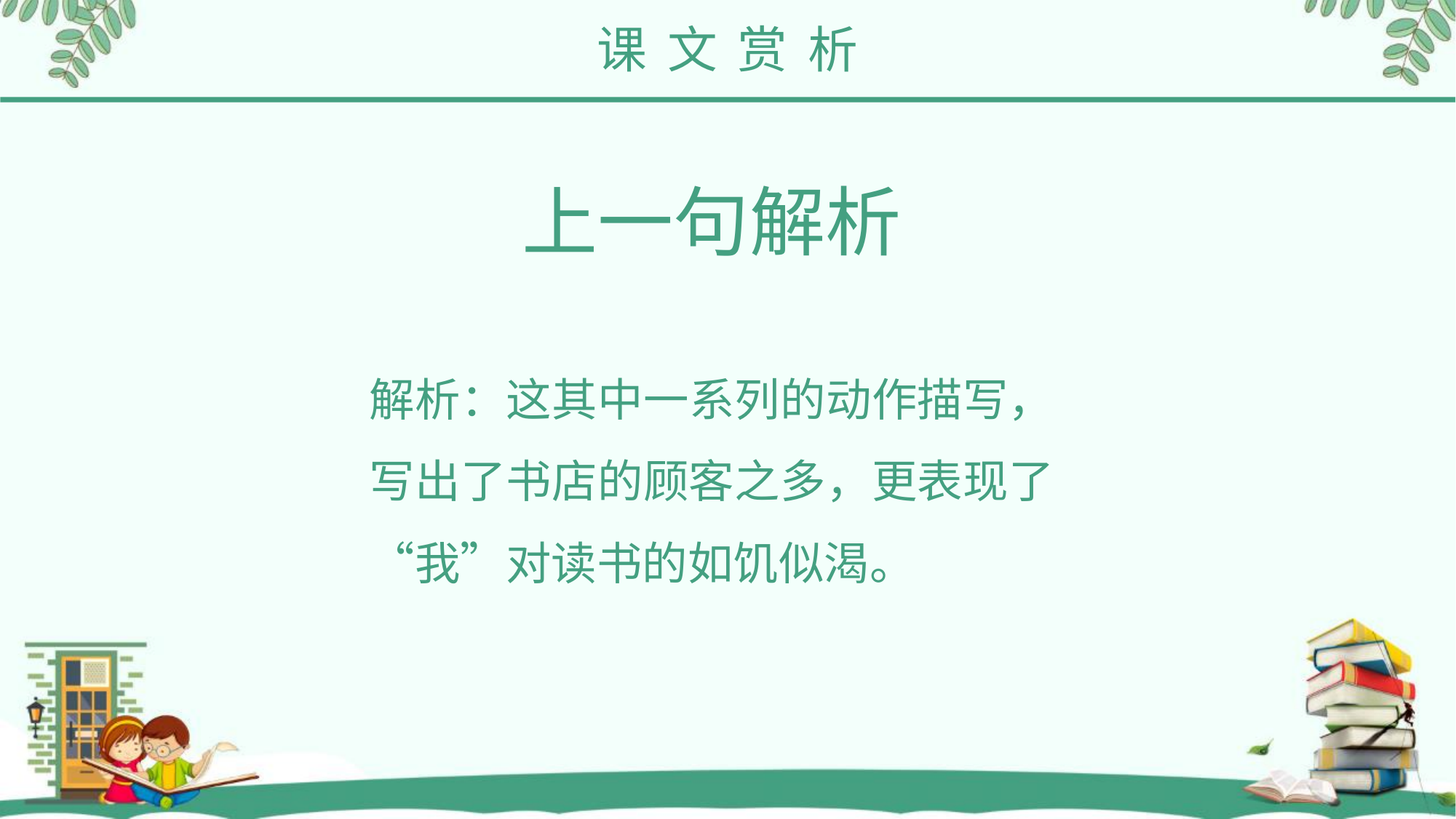

课 文 赏 析

上一句解析
解析：这其中一系列的动作描写，写出了书店的顾客之多，更表现了“我”对读书的如饥似渴。